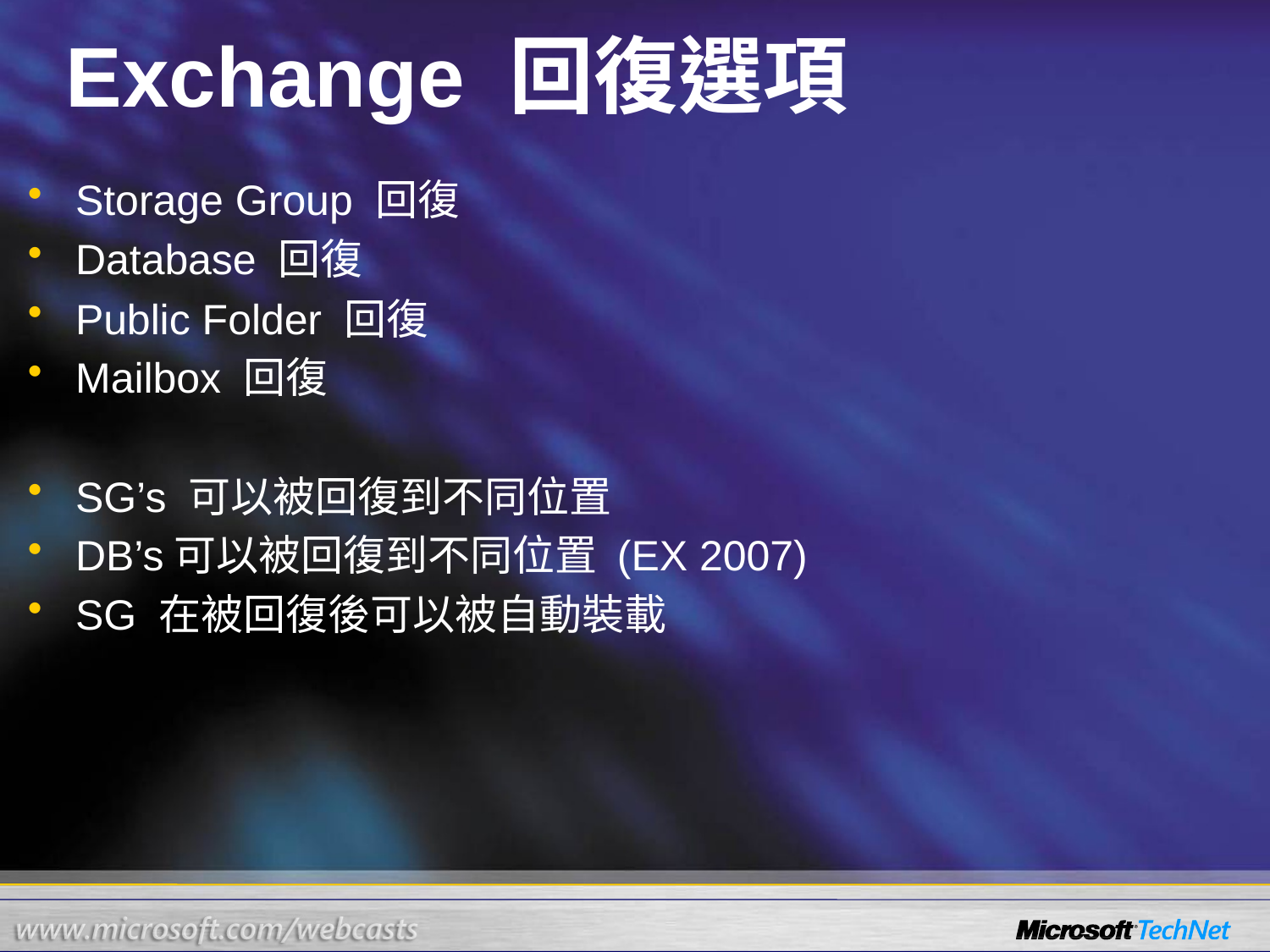

# Exchange 回復選項
Storage Group 回復
Database 回復
Public Folder 回復
Mailbox 回復

SG’s 可以被回復到不同位置
DB’s可以被回復到不同位置 (EX 2007)
SG 在被回復後可以被自動裝載